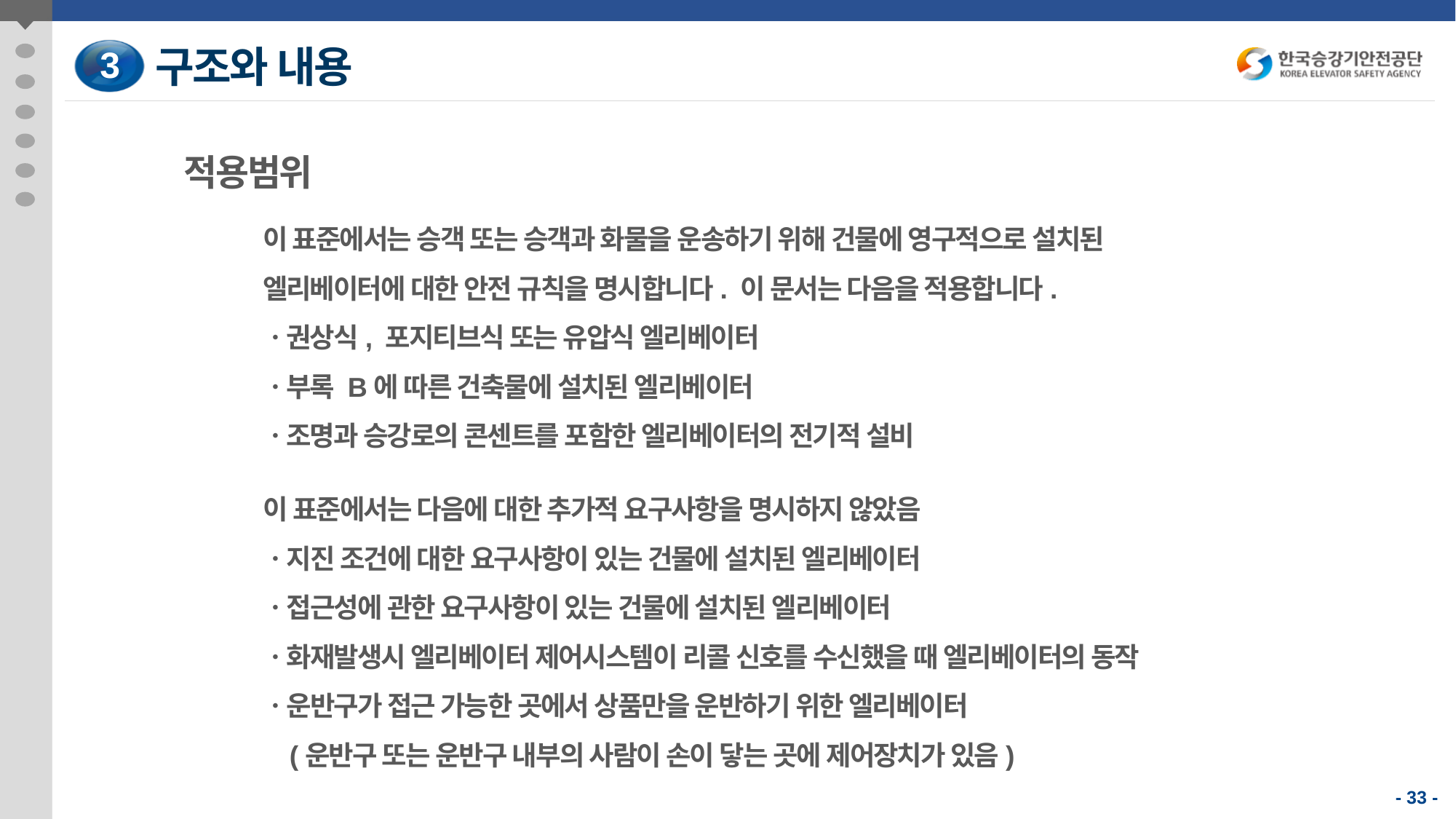

구조와 내용
3
적용범위
이 표준에서는 승객 또는 승객과 화물을 운송하기 위해 건물에 영구적으로 설치된
엘리베이터에 대한 안전 규칙을 명시합니다. 이 문서는 다음을 적용합니다.
ㆍ권상식, 포지티브식 또는 유압식 엘리베이터
ㆍ부록 B에 따른 건축물에 설치된 엘리베이터
ㆍ조명과 승강로의 콘센트를 포함한 엘리베이터의 전기적 설비
이 표준에서는 다음에 대한 추가적 요구사항을 명시하지 않았음
ㆍ지진 조건에 대한 요구사항이 있는 건물에 설치된 엘리베이터
ㆍ접근성에 관한 요구사항이 있는 건물에 설치된 엘리베이터
ㆍ화재발생시 엘리베이터 제어시스템이 리콜 신호를 수신했을 때 엘리베이터의 동작
ㆍ운반구가 접근 가능한 곳에서 상품만을 운반하기 위한 엘리베이터
   (운반구 또는 운반구 내부의 사람이 손이 닿는 곳에 제어장치가 있음)